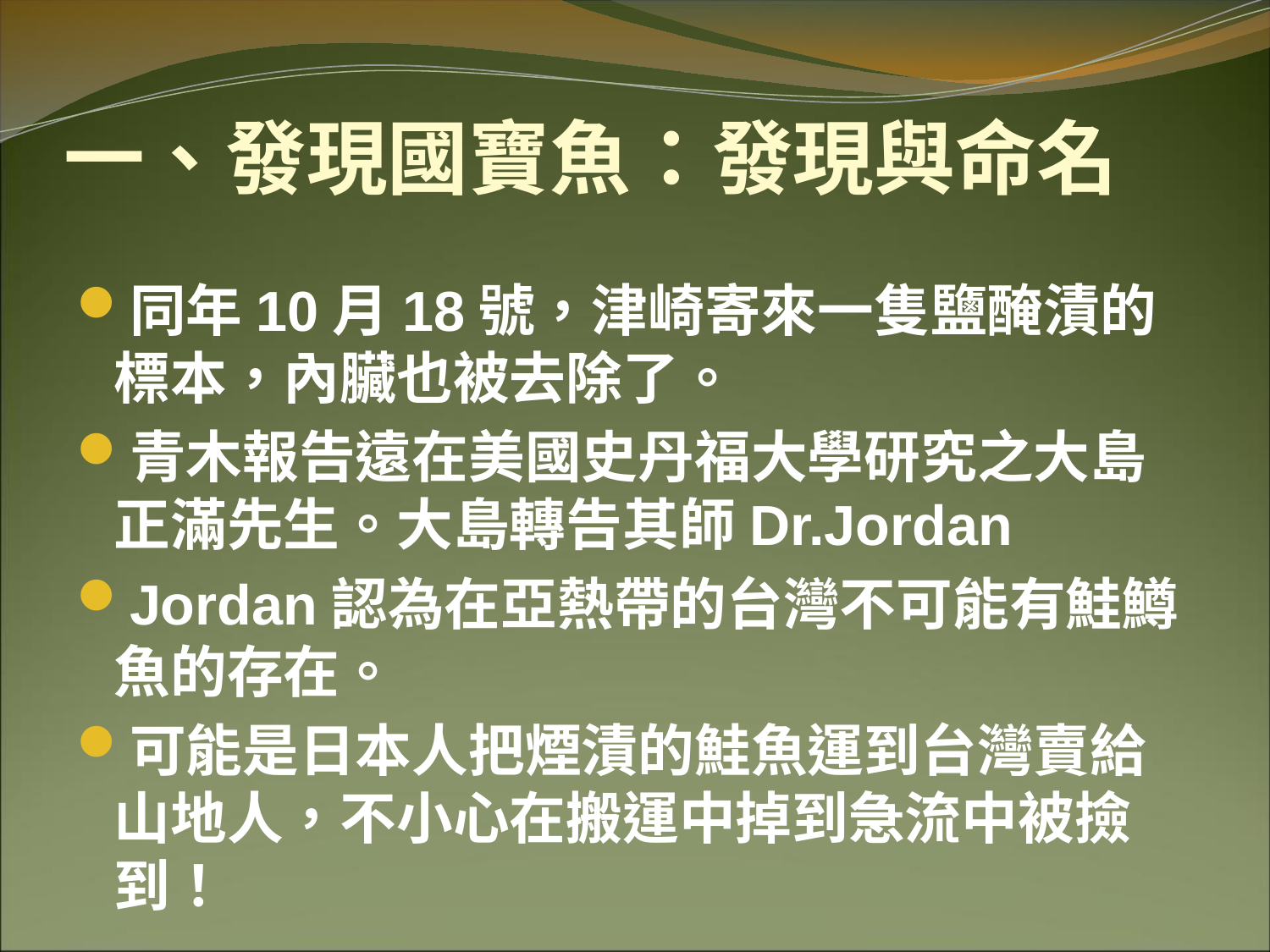

# 一、發現國寶魚：發現與命名
同年10月18號，津崎寄來一隻鹽醃漬的標本，內臟也被去除了。
青木報告遠在美國史丹福大學研究之大島正滿先生。大島轉告其師Dr.Jordan
Jordan認為在亞熱帶的台灣不可能有鮭鱒魚的存在。
可能是日本人把煙漬的鮭魚運到台灣賣給山地人，不小心在搬運中掉到急流中被撿到！